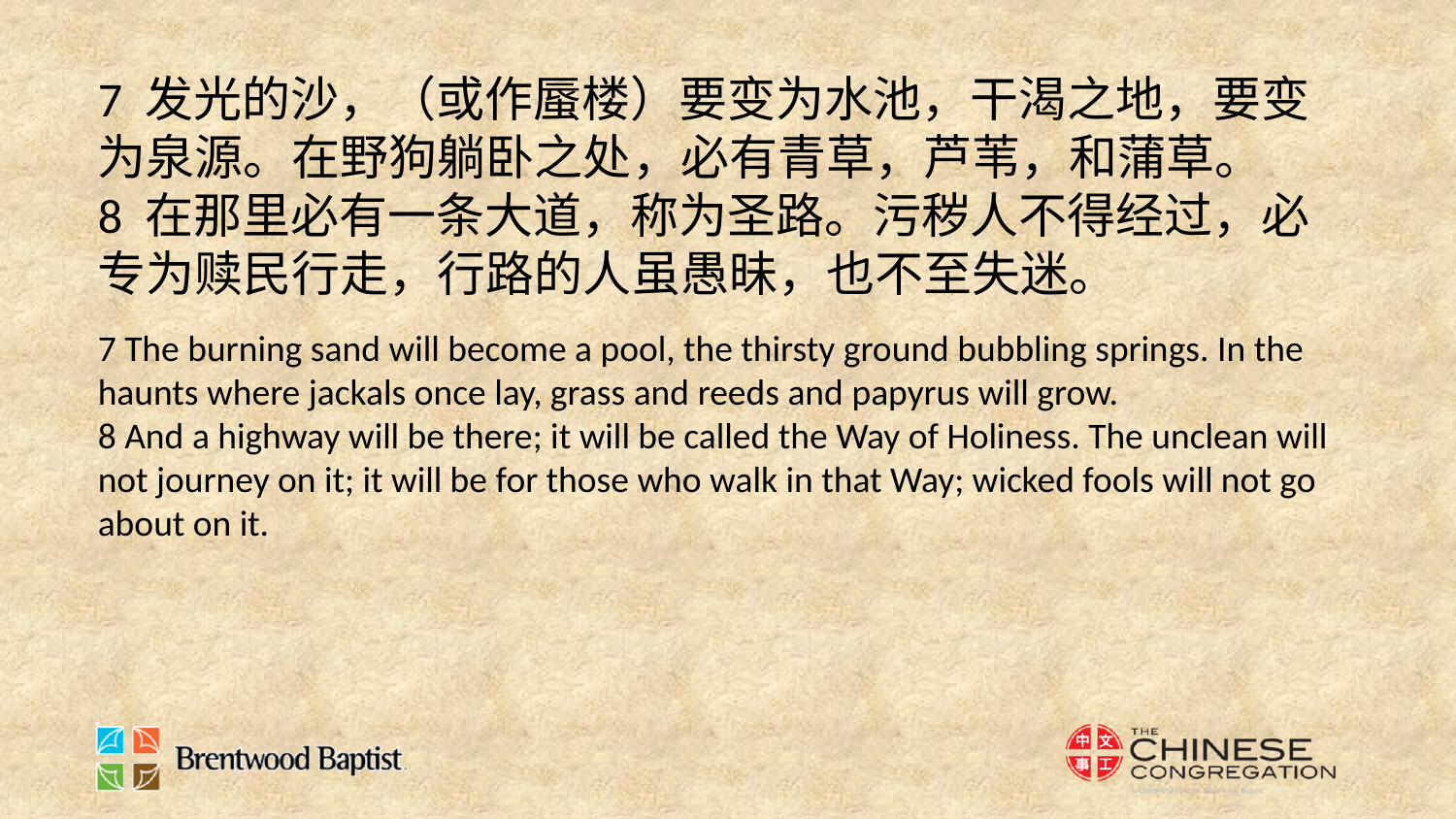

7 发光的沙，（或作蜃楼）要变为水池，干渴之地，要变为泉源。在野狗躺卧之处，必有青草，芦苇，和蒲草。
8 在那里必有一条大道，称为圣路。污秽人不得经过，必专为赎民行走，行路的人虽愚昧，也不至失迷。

7 The burning sand will become a pool, the thirsty ground bubbling springs. In the haunts where jackals once lay, grass and reeds and papyrus will grow.
8 And a highway will be there; it will be called the Way of Holiness. The unclean will not journey on it; it will be for those who walk in that Way; wicked fools will not go about on it.